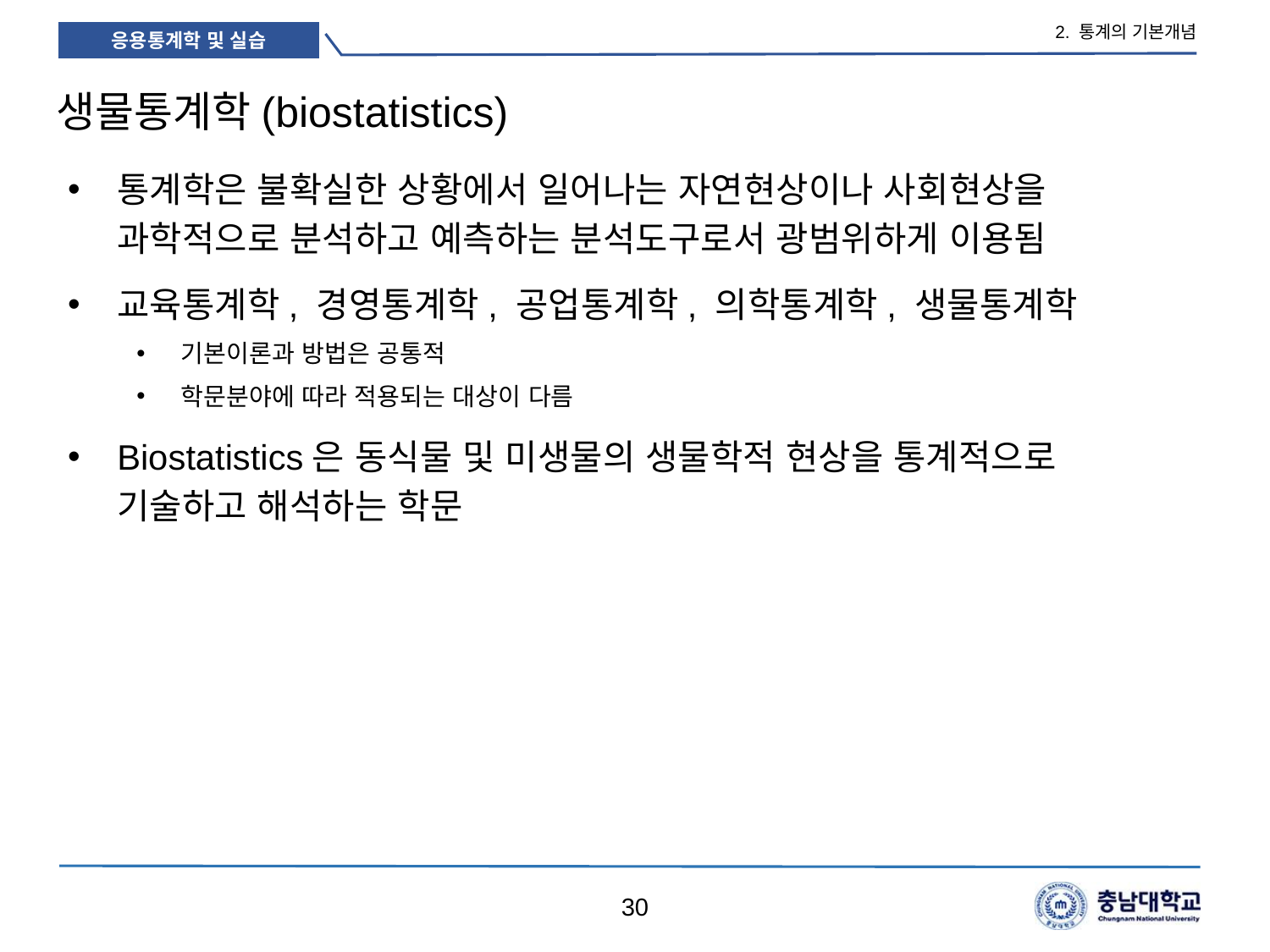

2. 통계의 기본개념
# 생물통계학(biostatistics)
통계학은 불확실한 상황에서 일어나는 자연현상이나 사회현상을 과학적으로 분석하고 예측하는 분석도구로서 광범위하게 이용됨
교육통계학, 경영통계학, 공업통계학, 의학통계학, 생물통계학
기본이론과 방법은 공통적
학문분야에 따라 적용되는 대상이 다름
Biostatistics은 동식물 및 미생물의 생물학적 현상을 통계적으로 기술하고 해석하는 학문
30